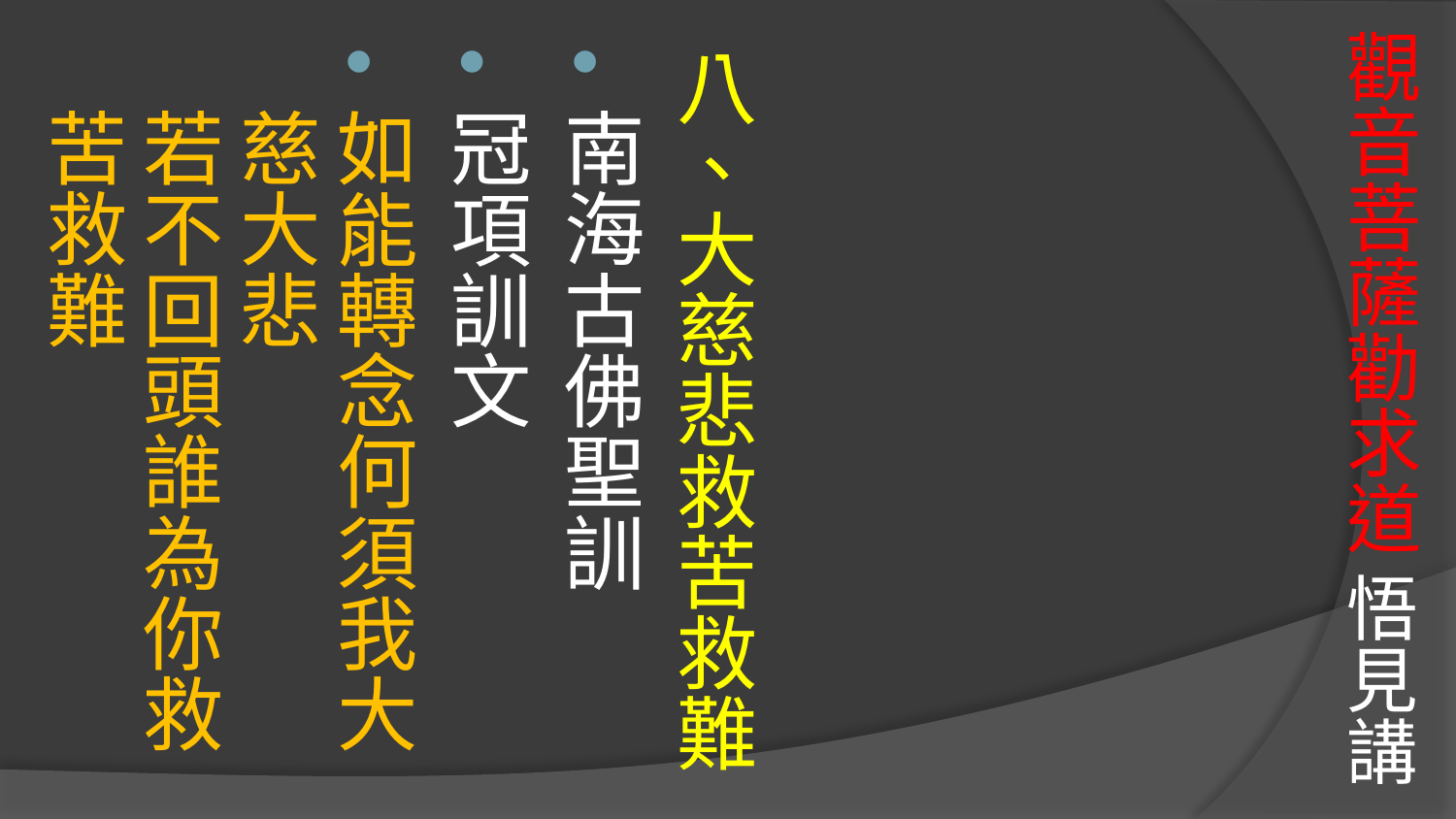

# 觀音菩薩勸求道 悟見講
八、大慈悲救苦救難
南海古佛聖訓
冠項訓文
如能轉念何須我大慈大悲
若不回頭誰為你救苦救難